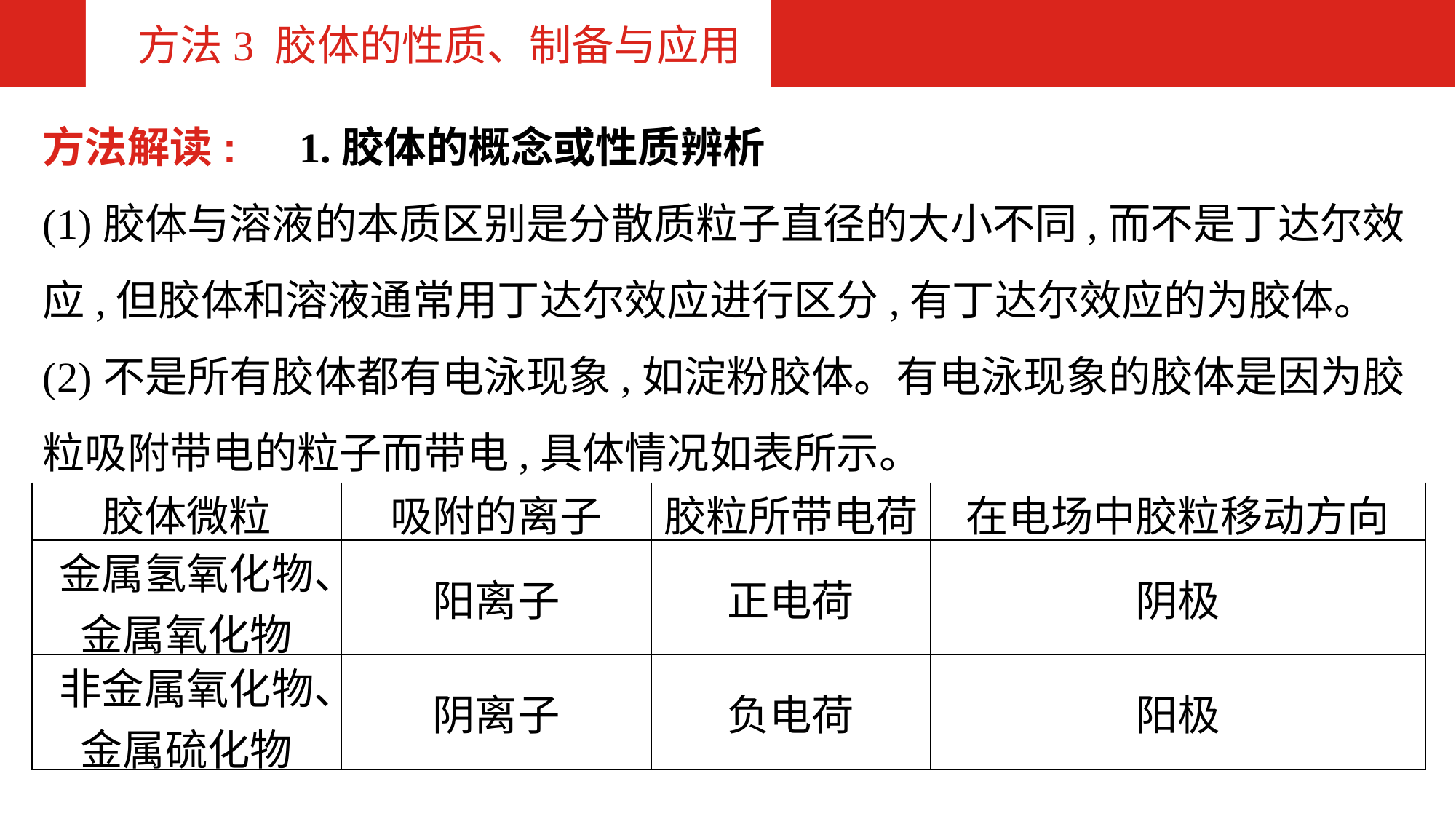

方法3 胶体的性质、制备与应用

方法解读:　1.胶体的概念或性质辨析
(1)胶体与溶液的本质区别是分散质粒子直径的大小不同,而不是丁达尔效应,但胶体和溶液通常用丁达尔效应进行区分,有丁达尔效应的为胶体。
(2)不是所有胶体都有电泳现象,如淀粉胶体。有电泳现象的胶体是因为胶粒吸附带电的粒子而带电,具体情况如表所示。
| 胶体微粒 | 吸附的离子 | 胶粒所带电荷 | 在电场中胶粒移动方向 |
| --- | --- | --- | --- |
| 金属氢氧化物、金属氧化物 | 阳离子 | 正电荷 | 阴极 |
| 非金属氧化物、金属硫化物 | 阴离子 | 负电荷 | 阳极 |